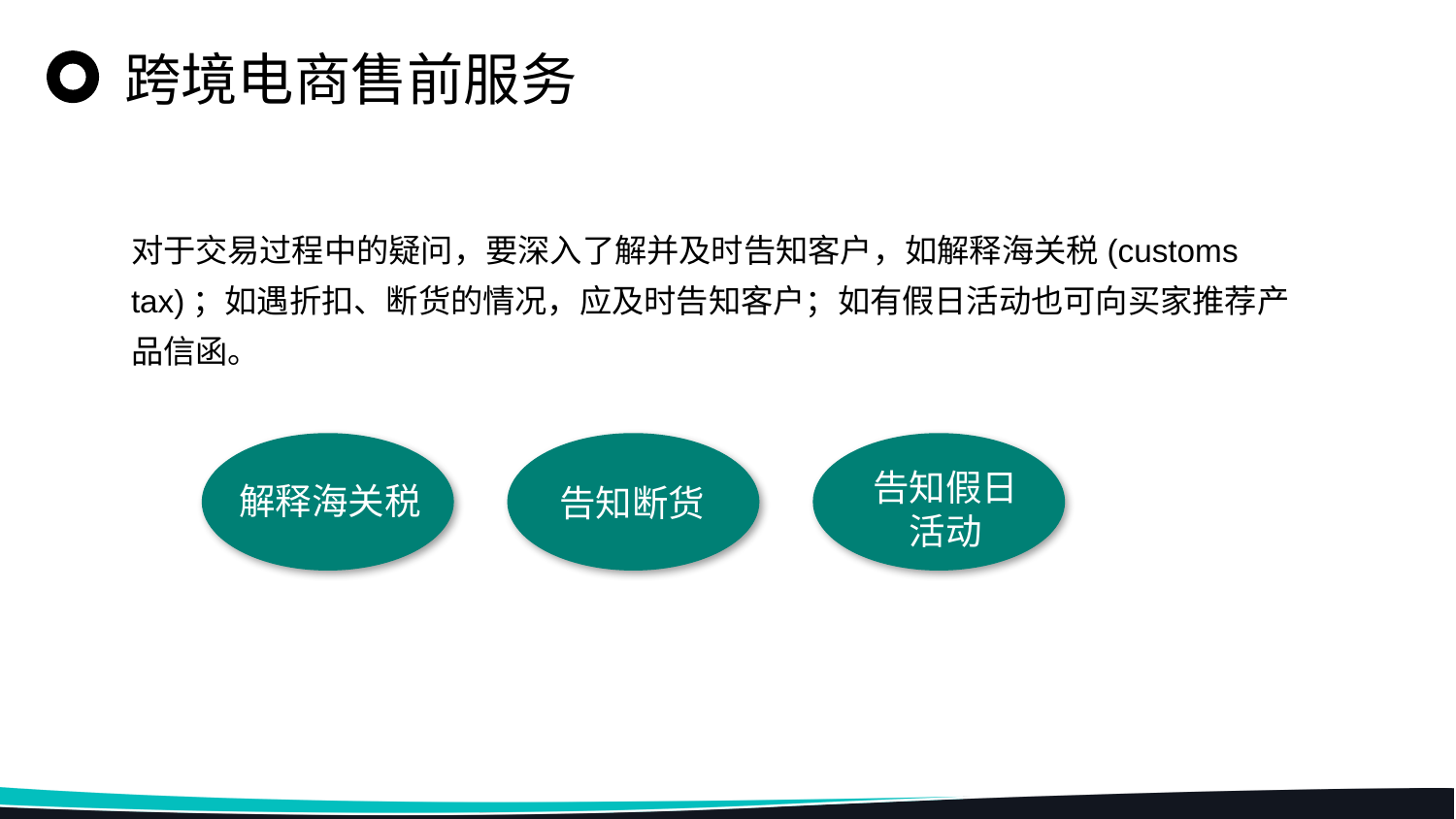

跨境电商售前服务
对于交易过程中的疑问，要深入了解并及时告知客户，如解释海关税(customs tax)；如遇折扣、断货的情况，应及时告知客户；如有假日活动也可向买家推荐产品信函。

解释海关税

告知断货

告知假日活动